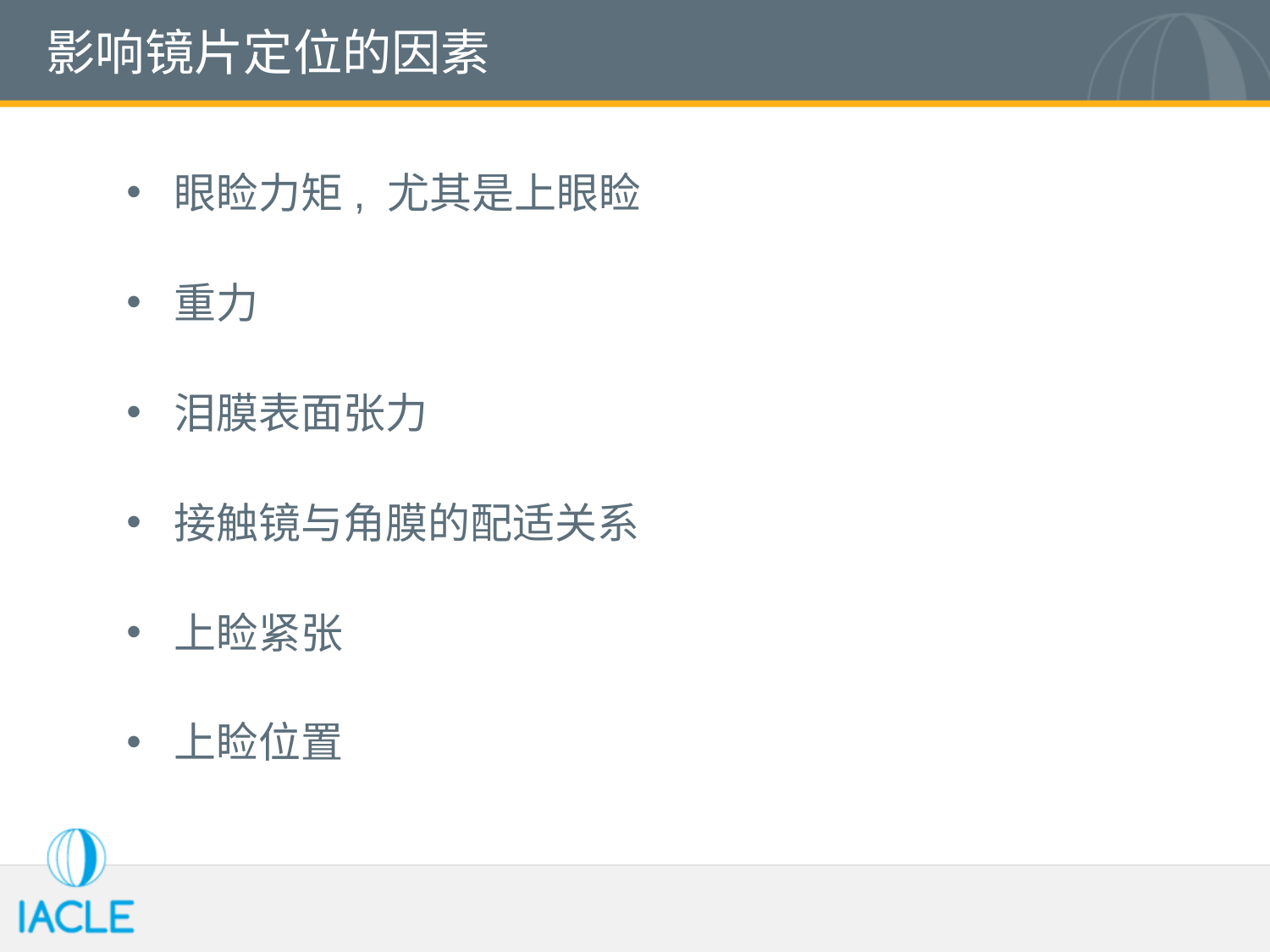

# 影响镜片定位的因素
眼睑力矩, 尤其是上眼睑
重力
泪膜表面张力
接触镜与角膜的配适关系
上睑紧张
上睑位置